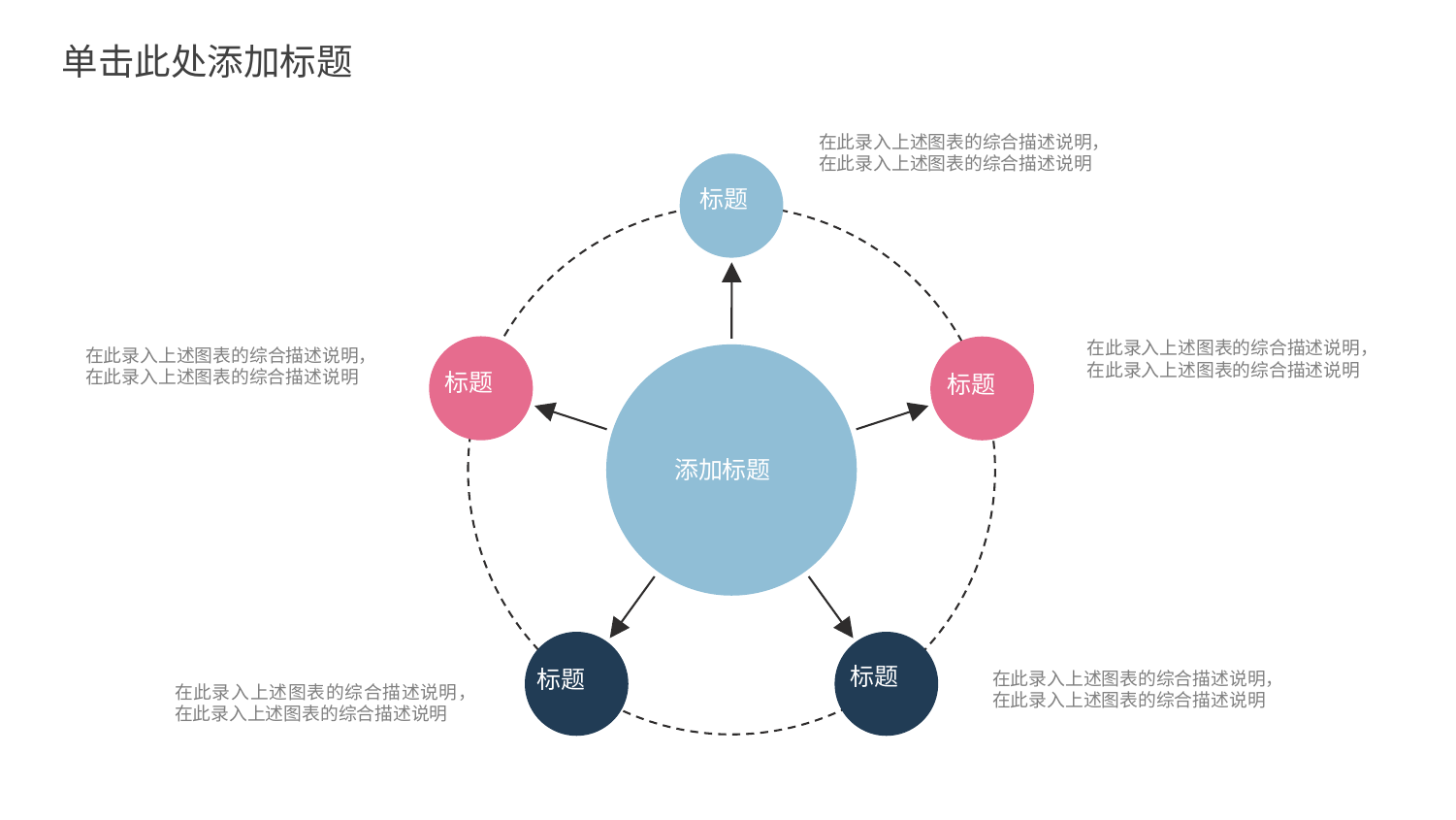

在此录入上述图表的综合描述说明，在此录入上述图表的综合描述说明

标题

在此录入上述图表的综合描述说明，在此录入上述图表的综合描述说明

在此录入上述图表的综合描述说明，在此录入上述图表的综合描述说明

标题
标题

添加标题

标题
标题
在此录入上述图表的综合描述说明，在此录入上述图表的综合描述说明
在此录入上述图表的综合描述说明，在此录入上述图表的综合描述说明